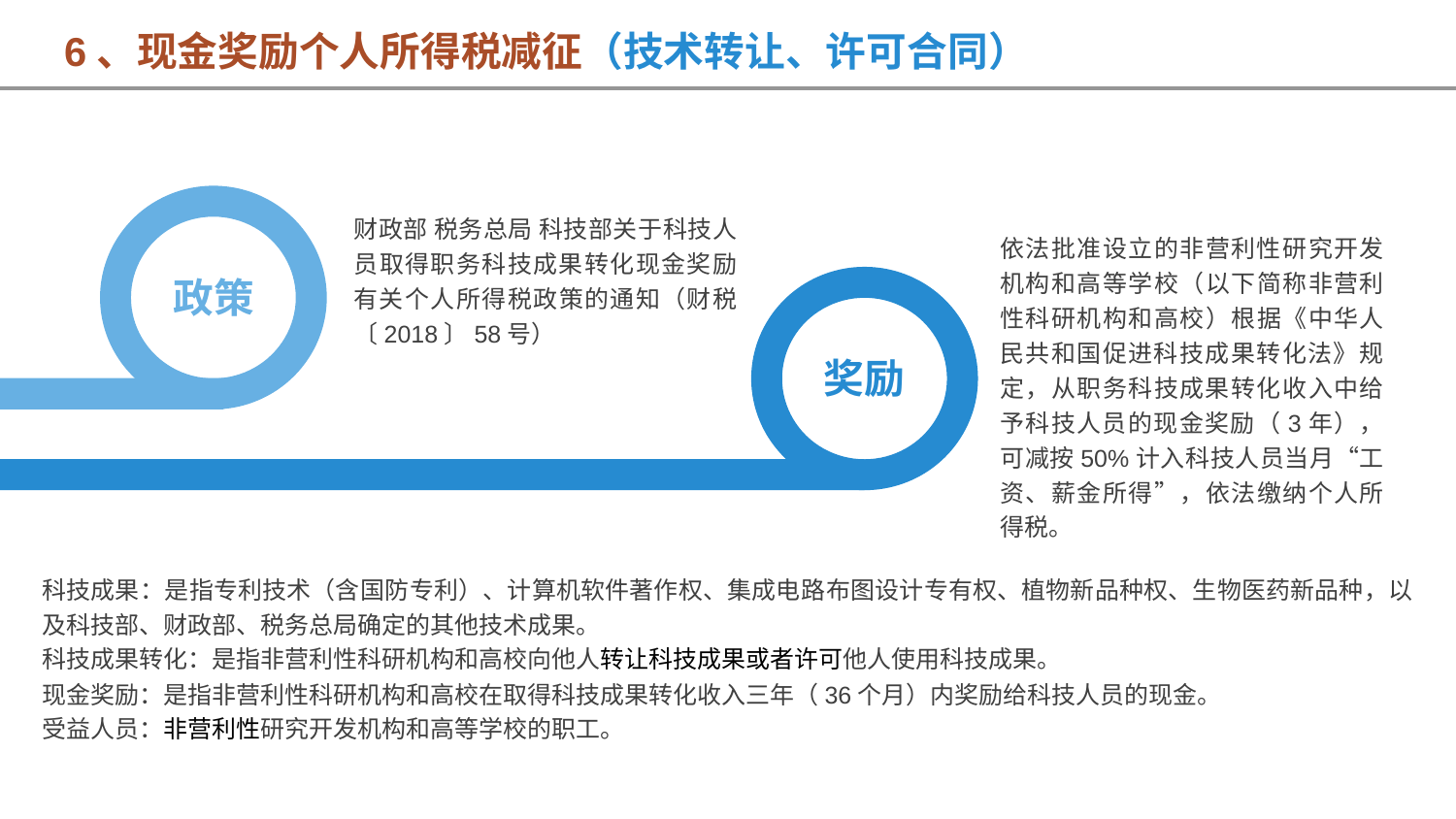

6、现金奖励个人所得税减征（技术转让、许可合同）

财政部 税务总局 科技部关于科技人员取得职务科技成果转化现金奖励有关个人所得税政策的通知（财税〔2018〕58号）
政策
依法批准设立的非营利性研究开发机构和高等学校（以下简称非营利性科研机构和高校）根据《中华人民共和国促进科技成果转化法》规定，从职务科技成果转化收入中给予科技人员的现金奖励（3年），可减按50%计入科技人员当月“工资、薪金所得”，依法缴纳个人所得税。

奖励

科技成果：是指专利技术（含国防专利）、计算机软件著作权、集成电路布图设计专有权、植物新品种权、生物医药新品种，以及科技部、财政部、税务总局确定的其他技术成果。
科技成果转化：是指非营利性科研机构和高校向他人转让科技成果或者许可他人使用科技成果。
现金奖励：是指非营利性科研机构和高校在取得科技成果转化收入三年（36个月）内奖励给科技人员的现金。
受益人员：非营利性研究开发机构和高等学校的职工。